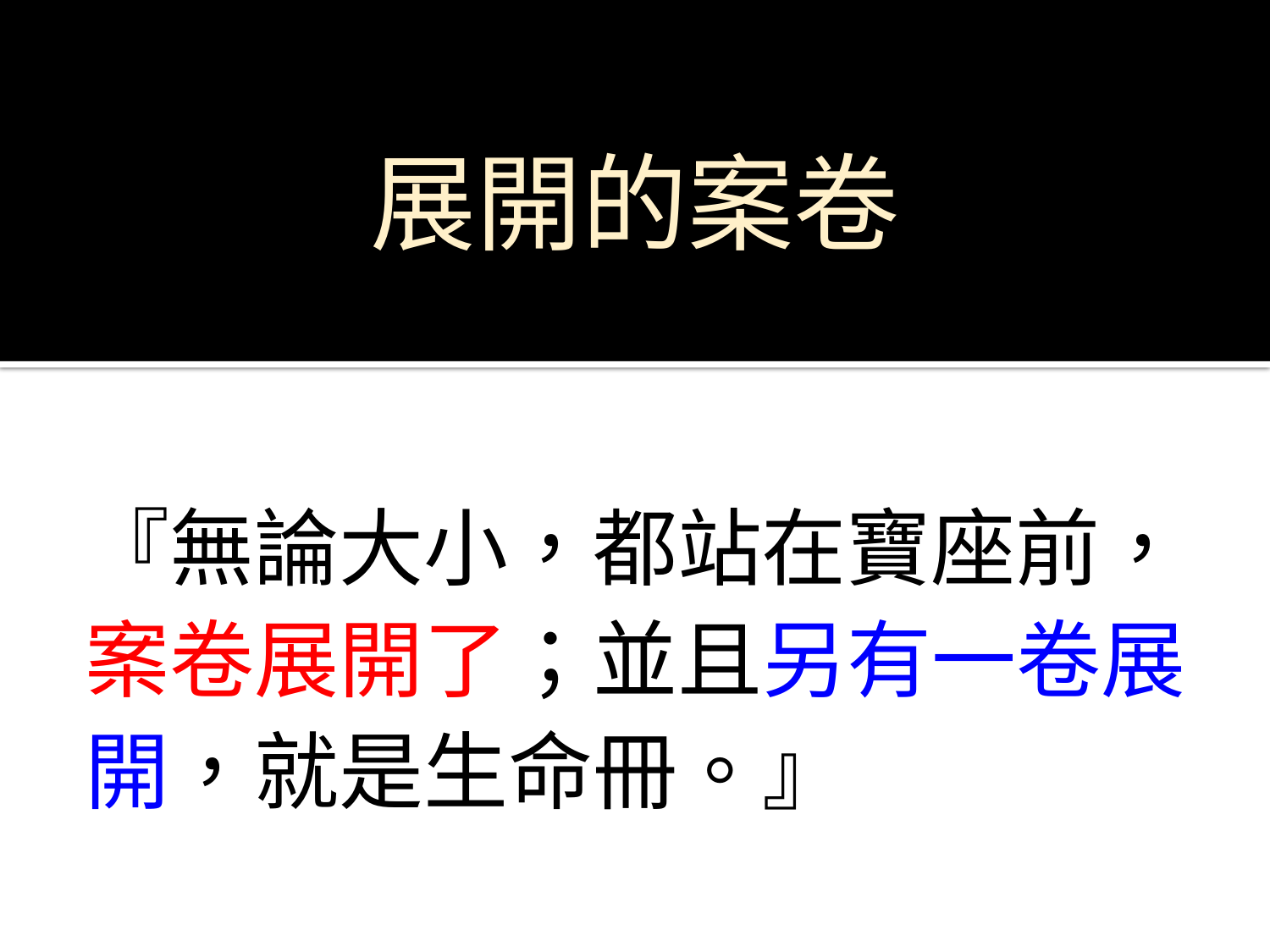

# 展開的案卷
『無論大小，都站在寶座前，案卷展開了；並且另有一卷展開，就是生命冊。』